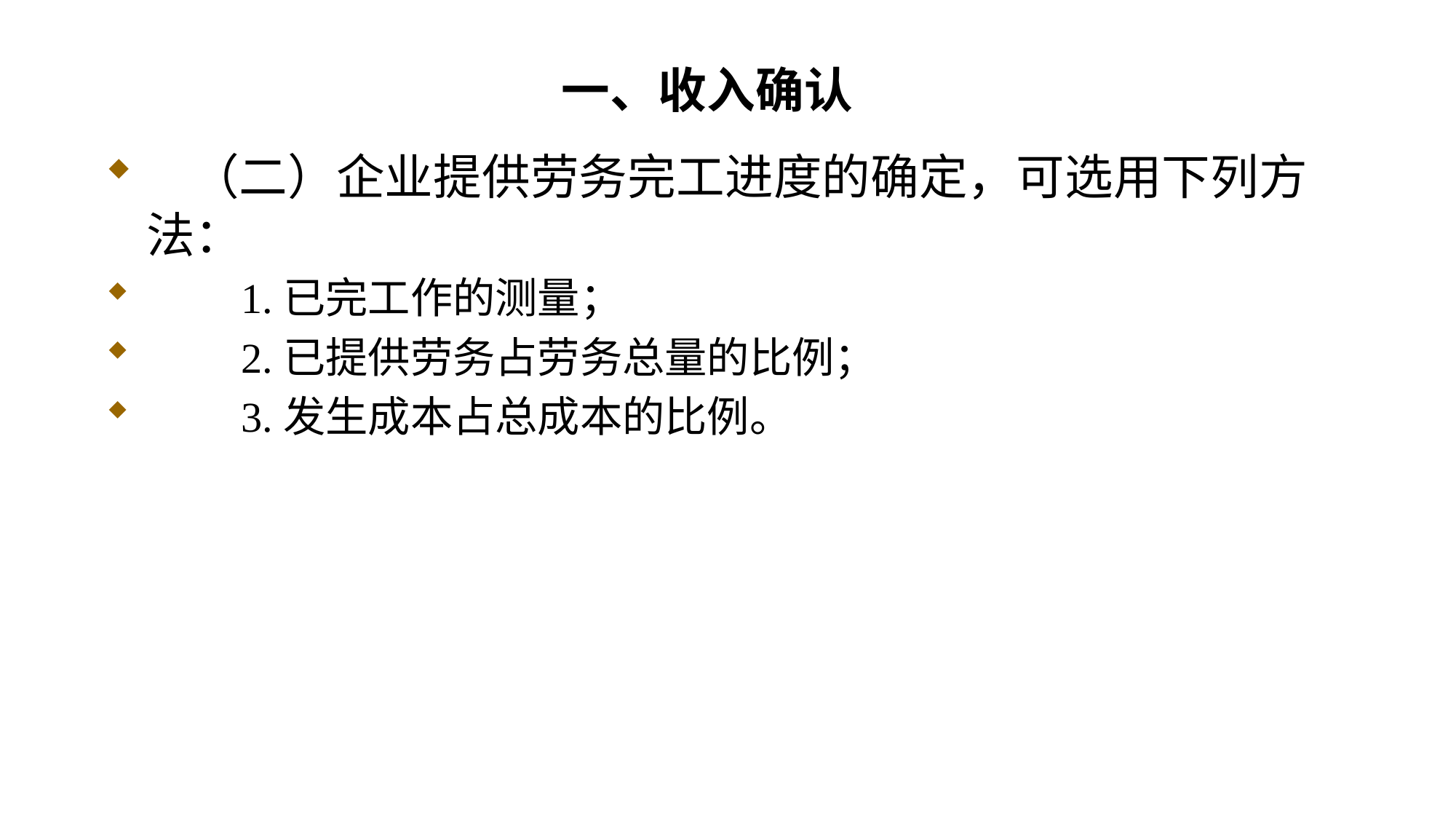

# 一、收入确认
   （二）企业提供劳务完工进度的确定，可选用下列方法：
　　1.已完工作的测量；
　　2.已提供劳务占劳务总量的比例；
　　3.发生成本占总成本的比例。